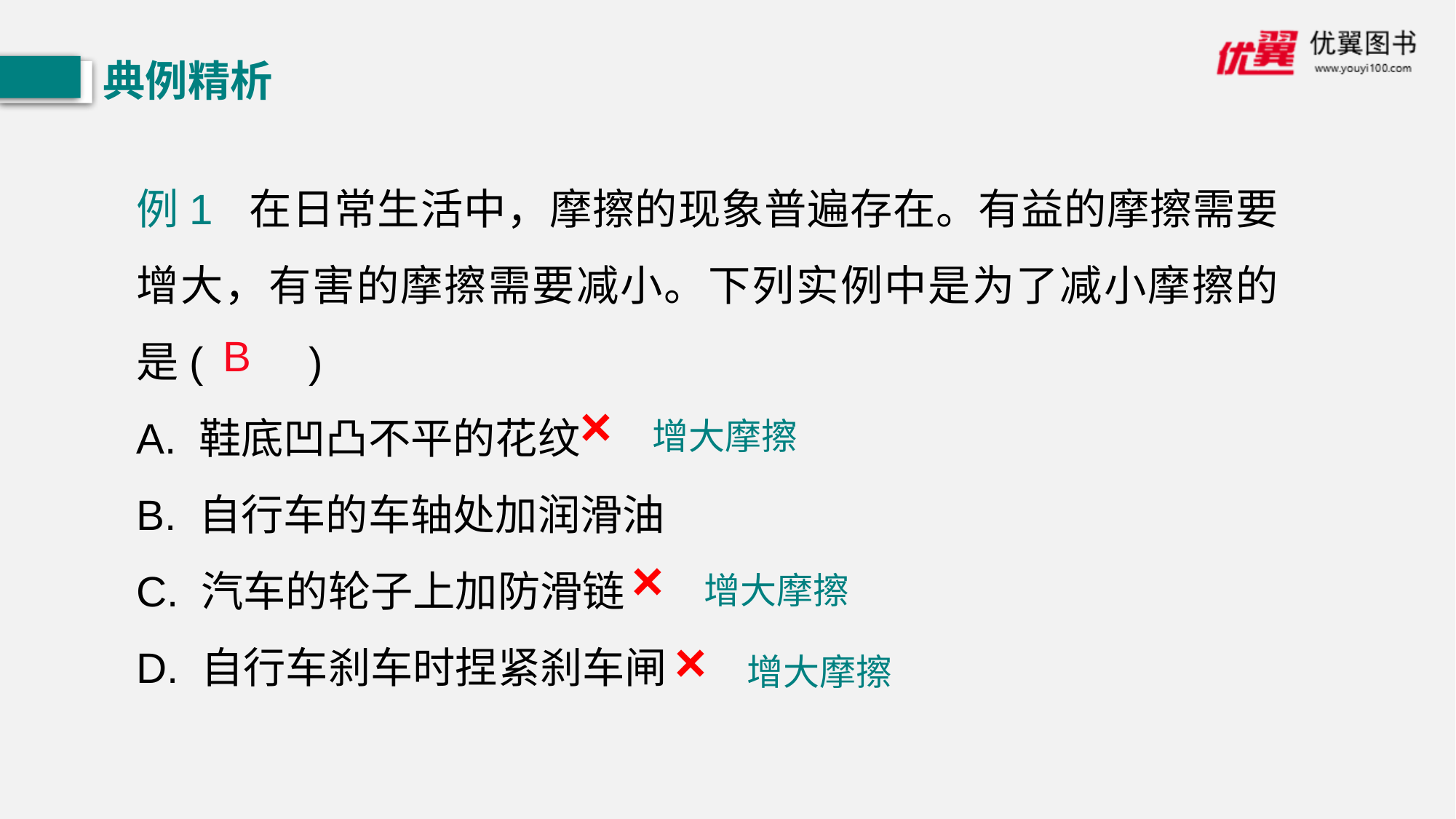

典例精析

例1  在日常生活中，摩擦的现象普遍存在。有益的摩擦需要增大，有害的摩擦需要减小。下列实例中是为了减小摩擦的是(　　)
A. 鞋底凹凸不平的花纹
B. 自行车的车轴处加润滑油
C. 汽车的轮子上加防滑链
D. 自行车刹车时捏紧刹车闸
B
×
增大摩擦
×
增大摩擦
×
增大摩擦